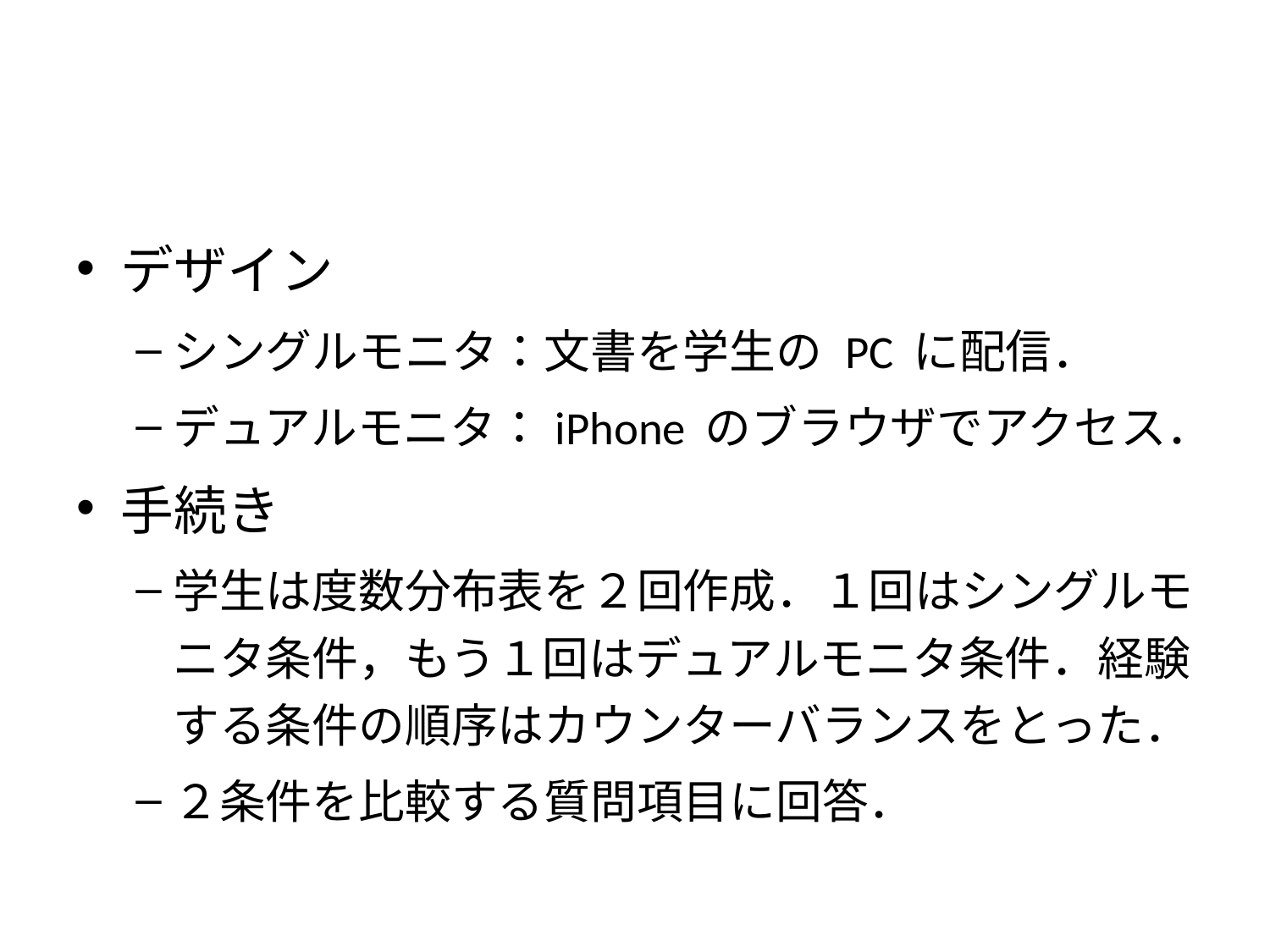

#
デザイン
シングルモニタ：文書を学生の PC に配信．
デュアルモニタ：iPhone のブラウザでアクセス．
手続き
学生は度数分布表を２回作成．１回はシングルモニタ条件，もう１回はデュアルモニタ条件．経験する条件の順序はカウンターバランスをとった．
２条件を比較する質問項目に回答．